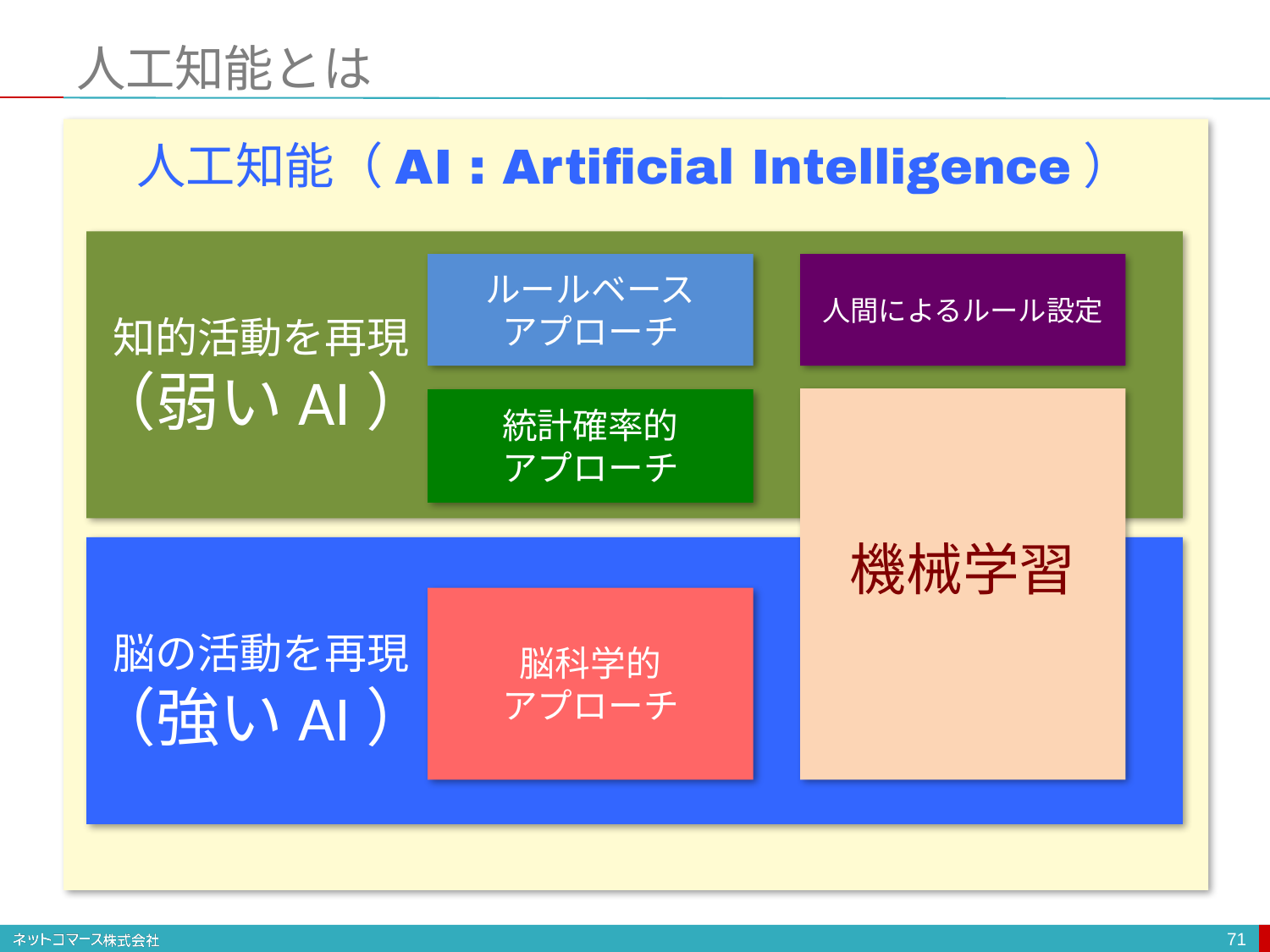

# 人工知能とは

人工知能（AI : Artificial Intelligence）

ルールベース
アプローチ
人間によるルール設定
知的活動を再現
（弱いAI）

統計確率的
アプローチ
機械学習

脳科学的
アプローチ
脳の活動を再現
（強いAI）
71